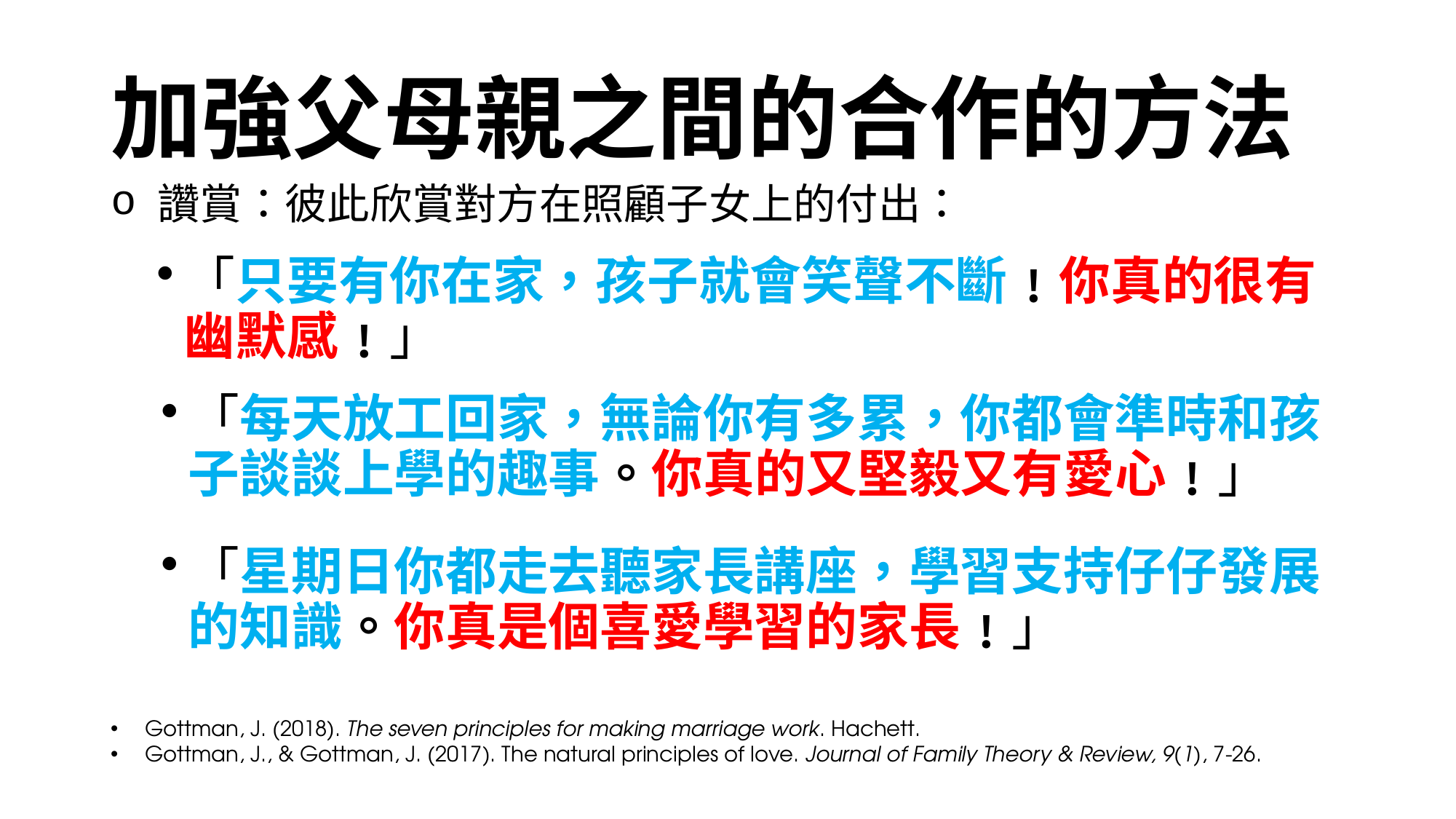

# 加強父母親之間的合作的方法
 讚賞：彼此欣賞對方在照顧子女上的付出：
「只要有你在家，孩子就會笑聲不斷﹗你真的很有幽默感﹗」
「每天放工回家，無論你有多累，你都會準時和孩子談談上學的趣事。你真的又堅毅又有愛心﹗」
「星期日你都走去聽家長講座，學習支持仔仔發展的知識。你真是個喜愛學習的家長﹗」
Gottman, J. (2018). The seven principles for making marriage work. Hachett.
Gottman, J., & Gottman, J. (2017). The natural principles of love. Journal of Family Theory & Review, 9(1), 7-26.